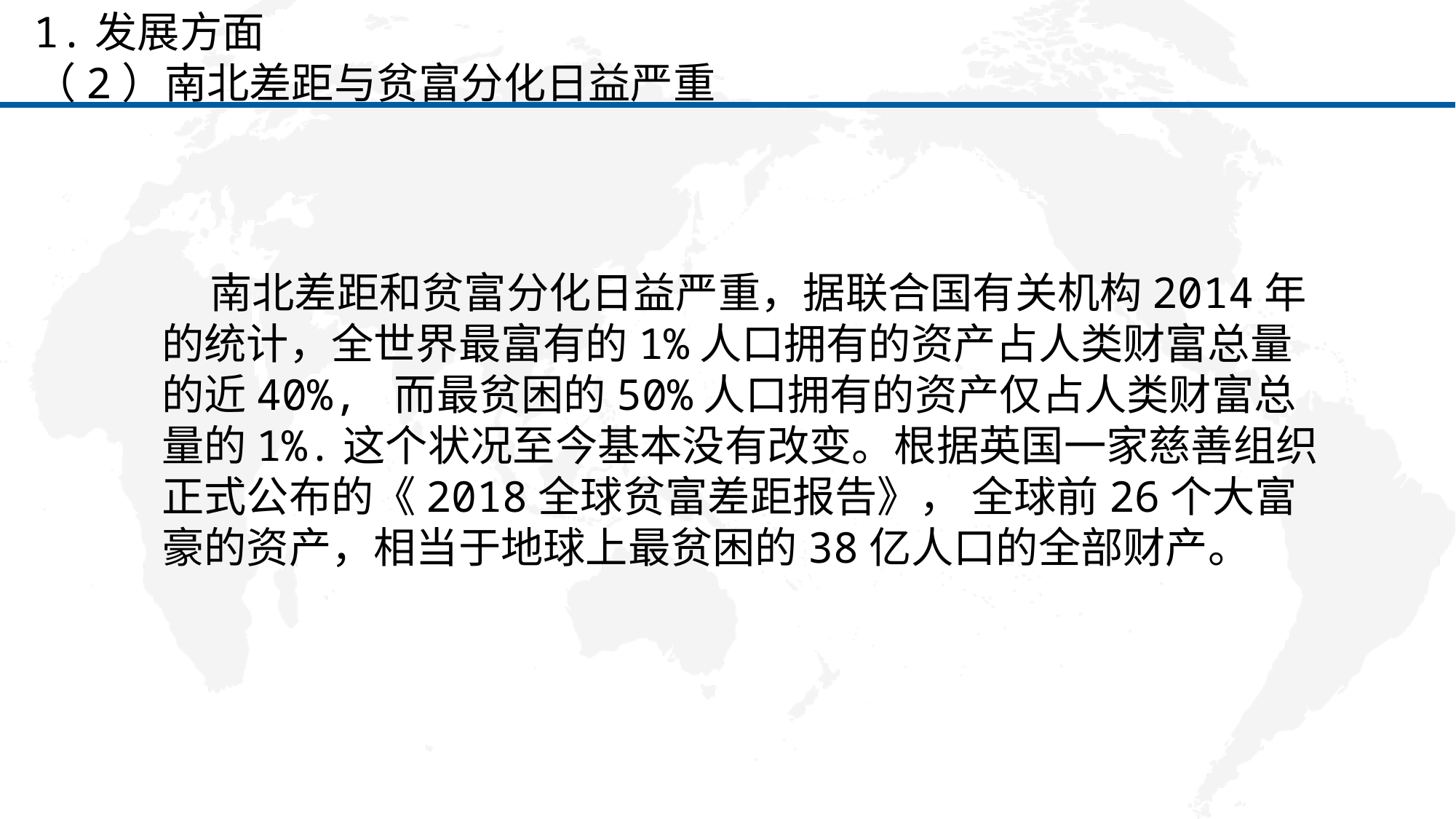

1.发展方面
（2）南北差距与贫富分化日益严重

    南北差距和贫富分化日益严重，据联合国有关机构2014年的统计，全世界最富有的1%人口拥有的资产占人类财富总量的近40%, 而最贫困的50%人口拥有的资产仅占人类财富总量的1%.这个状况至今基本没有改变。根据英国一家慈善组织正式公布的《2018全球贫富差距报告》， 全球前26个大富豪的资产，相当于地球上最贫困的38亿人口的全部财产。